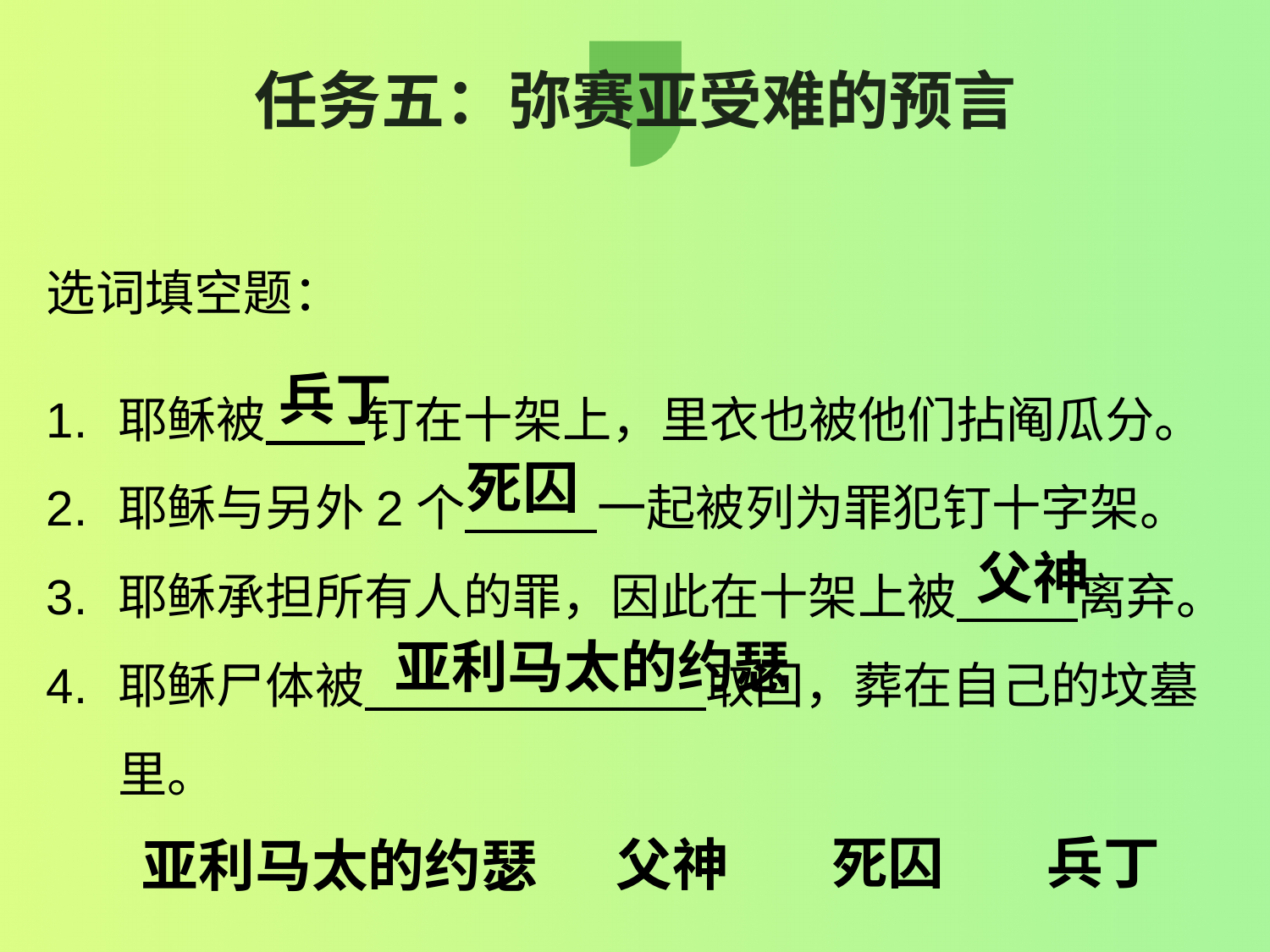

# 任务五：弥赛亚受难的预言
选词填空题：

耶稣被         钉在十架上，里衣也被他们拈阄瓜分。
耶稣与另外2个            一起被列为罪犯钉十字架。
耶稣承担所有人的罪，因此在十架上被           离弃。
耶稣尸体被                               取回，葬在自己的坟墓里。
兵丁
死囚
父神
亚利马太的约瑟
死囚
兵丁
父神
亚利马太的约瑟